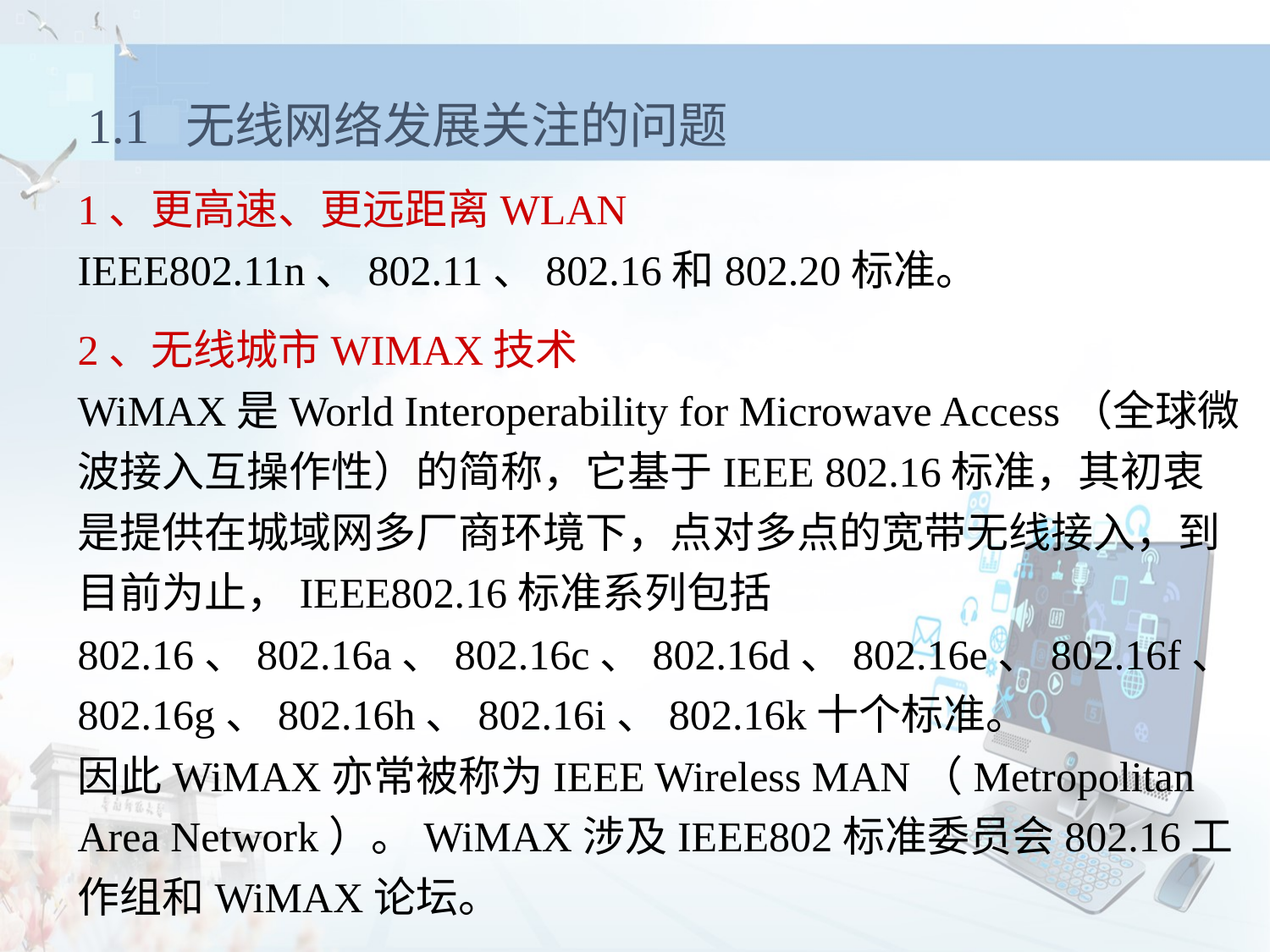

1.1  无线网络发展关注的问题
1、更高速、更远距离WLAN
IEEE802.11n、802.11、802.16和802.20标准。
2、无线城市WIMAX技术
WiMAX是World Interoperability for Microwave Access（全球微波接入互操作性）的简称，它基于IEEE 802.16标准，其初衷是提供在城域网多厂商环境下，点对多点的宽带无线接入，到目前为止，IEEE802.16标准系列包括802.16、802.16a、802.16c、802.16d、802.16e、802.16f、802.16g、802.16h、802.16i、802.16k十个标准。
因此WiMAX亦常被称为IEEE Wireless MAN（Metropolitan Area Network）。WiMAX涉及IEEE802标准委员会802.16工作组和WiMAX论坛。